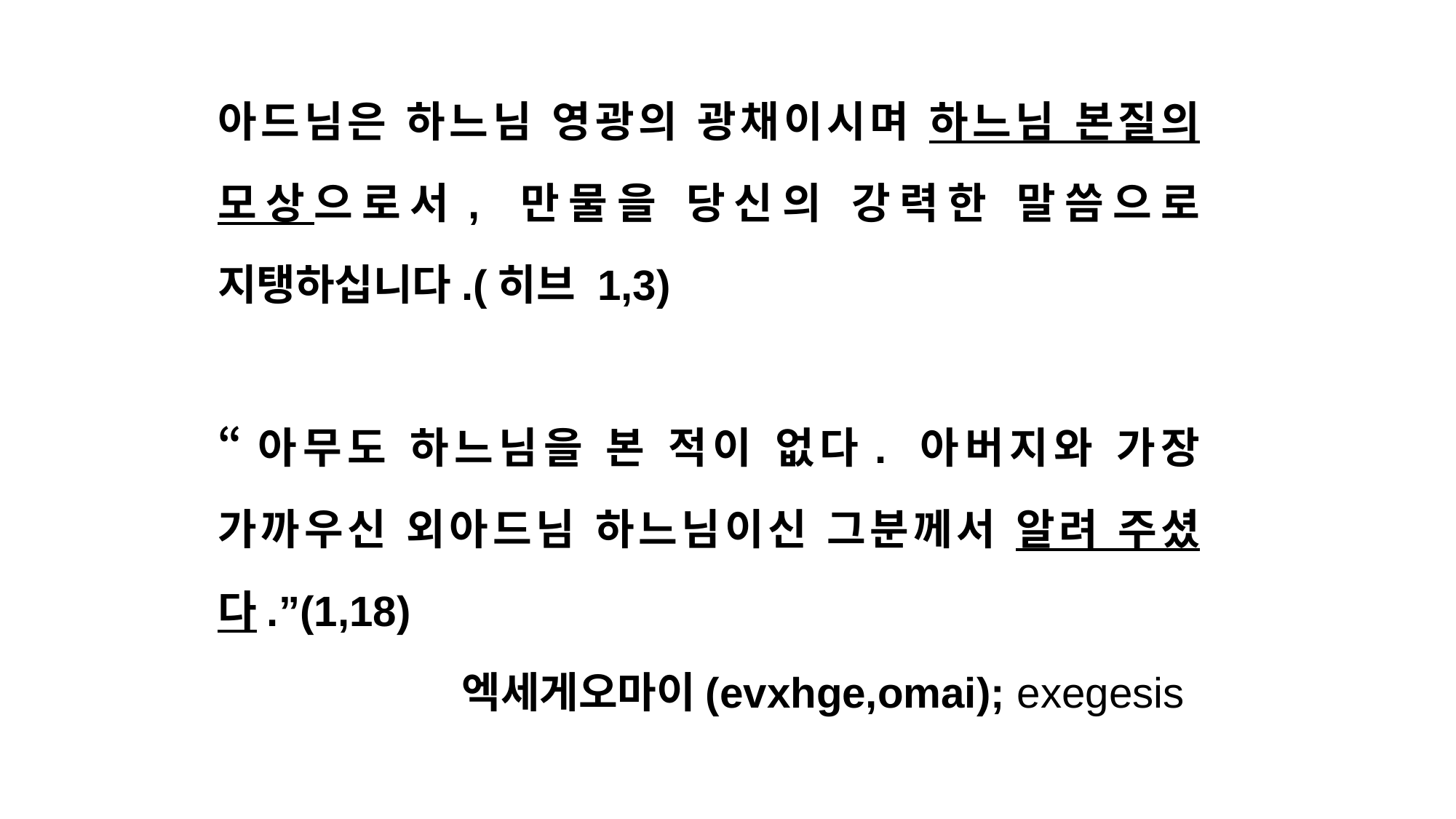

아드님은 하느님 영광의 광채이시며 하느님 본질의 모상으로서, 만물을 당신의 강력한 말씀으로 지탱하십니다.(히브 1,3)

“아무도 하느님을 본 적이 없다. 아버지와 가장 가까우신 외아드님 하느님이신 그분께서 알려 주셨다.”(1,18)
			엑세게오마이(evxhge,omai); exegesis